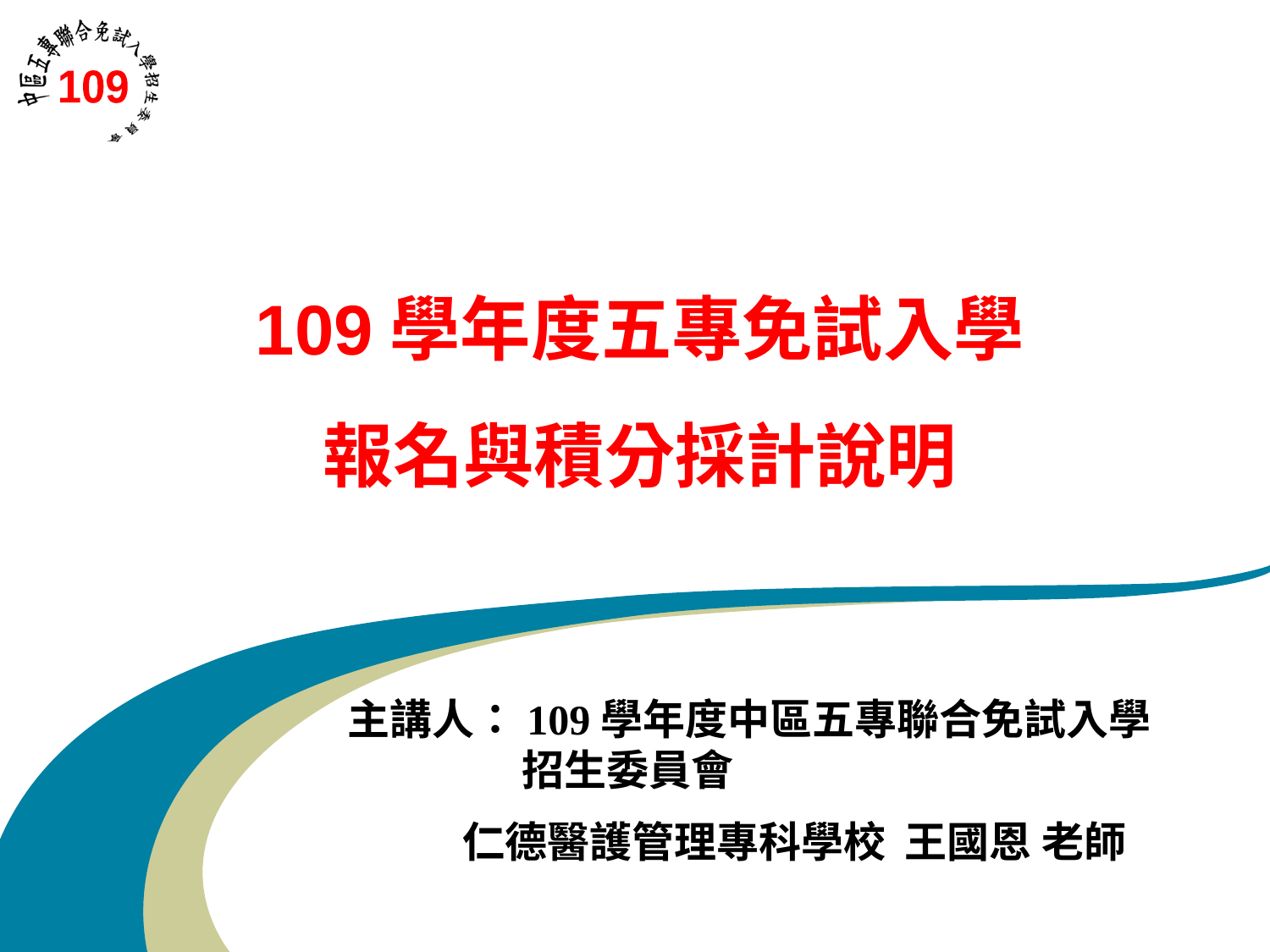

109學年度五專免試入學
報名與積分採計說明
主講人：109學年度中區五專聯合免試入學招生委員會

           仁德醫護管理專科學校  王國恩 老師